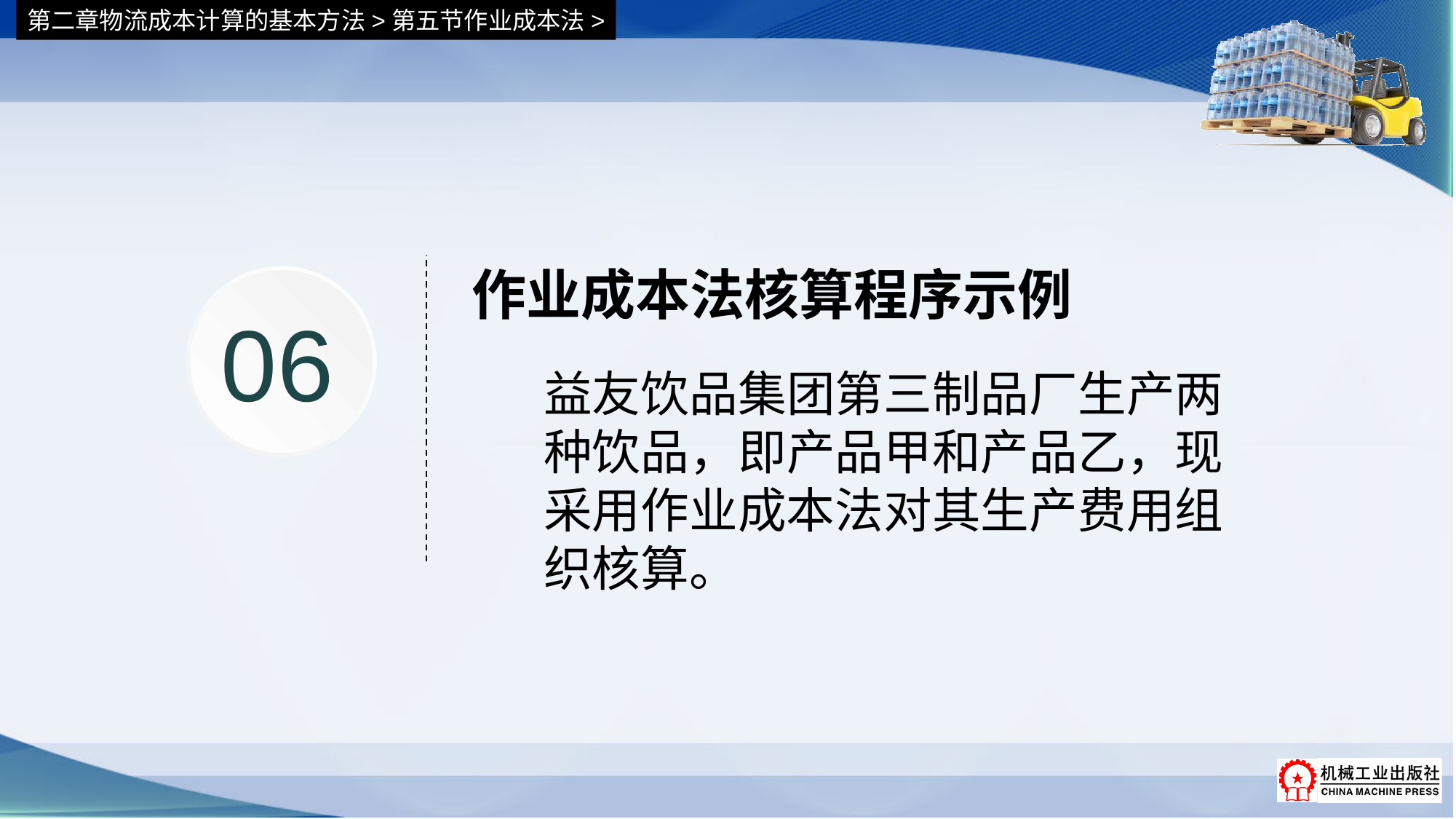

第二章物流成本计算的基本方法>第五节作业成本法>
作业成本法核算程序示例

06
益友饮品集团第三制品厂生产两种饮品，即产品甲和产品乙，现采用作业成本法对其生产费用组织核算。